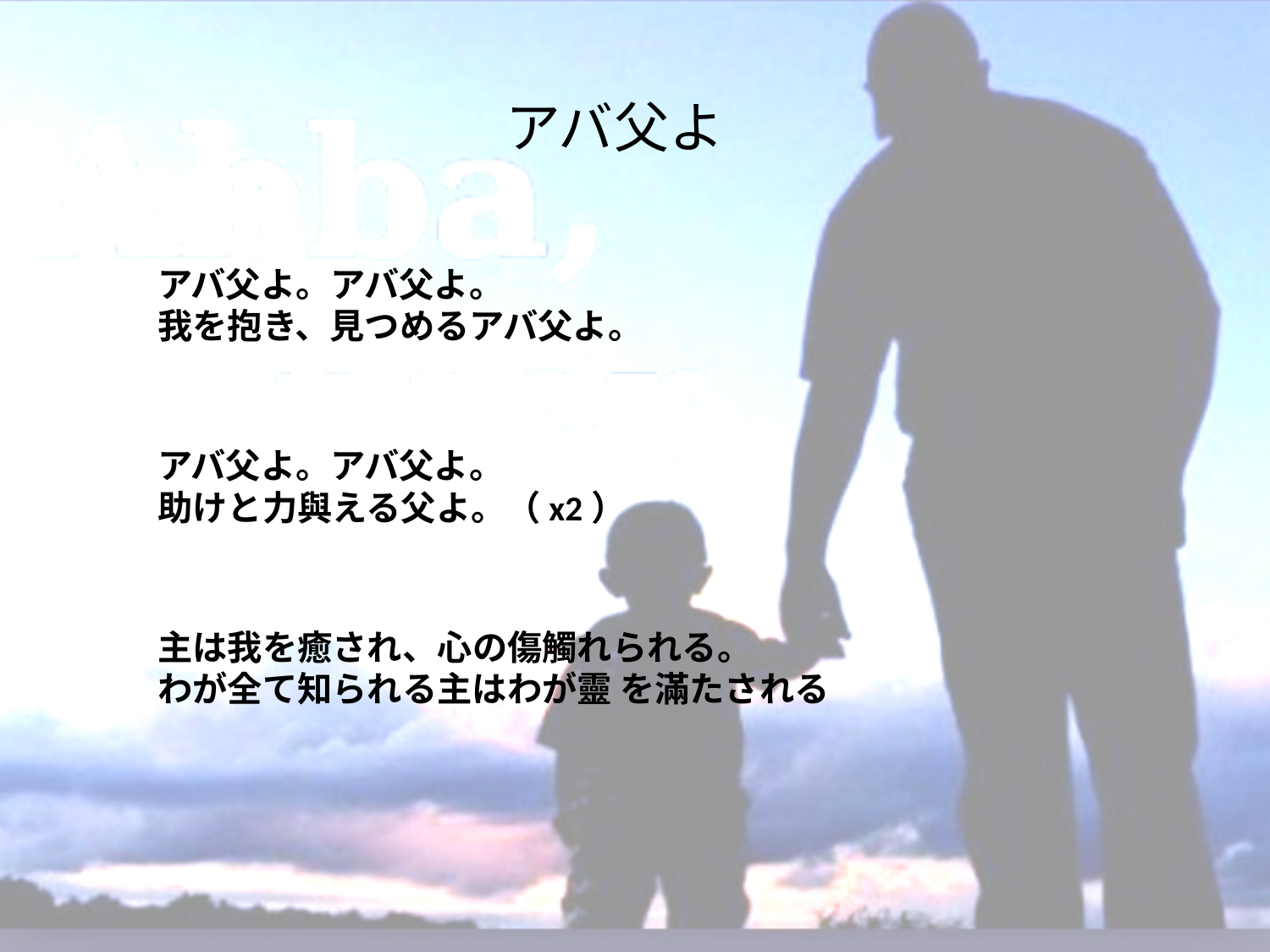

# アバ父よ
アバ父よ。アバ父よ。
我を抱き、見つめるアバ父よ。

アバ父よ。アバ父よ。
助けと力與える父よ。（x2）

主は我を癒され、心の傷觸れられる。
わが全て知られる主はわが靈 を滿たされる